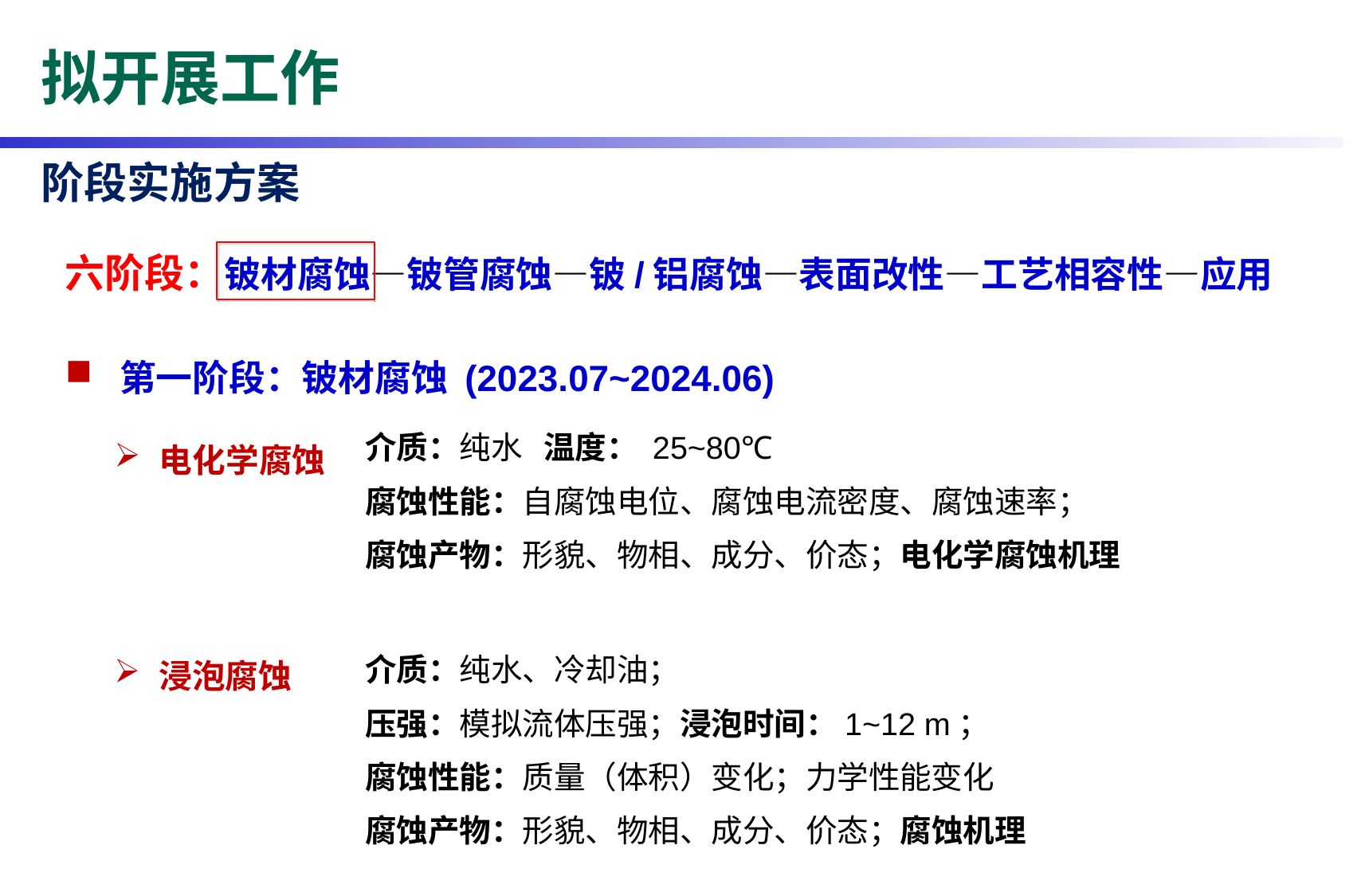

拟开展工作
阶段实施方案

六阶段：铍材腐蚀—铍管腐蚀—铍/铝腐蚀—表面改性—工艺相容性—应用
 第一阶段：铍材腐蚀 (2023.07~2024.06)
介质：纯水   温度： 25~80℃
腐蚀性能：自腐蚀电位、腐蚀电流密度、腐蚀速率；
腐蚀产物：形貌、物相、成分、价态；电化学腐蚀机理
电化学腐蚀
浸泡腐蚀
介质：纯水、冷却油；
压强：模拟流体压强；浸泡时间：1~12 m；
腐蚀性能：质量（体积）变化；力学性能变化
腐蚀产物：形貌、物相、成分、价态；腐蚀机理